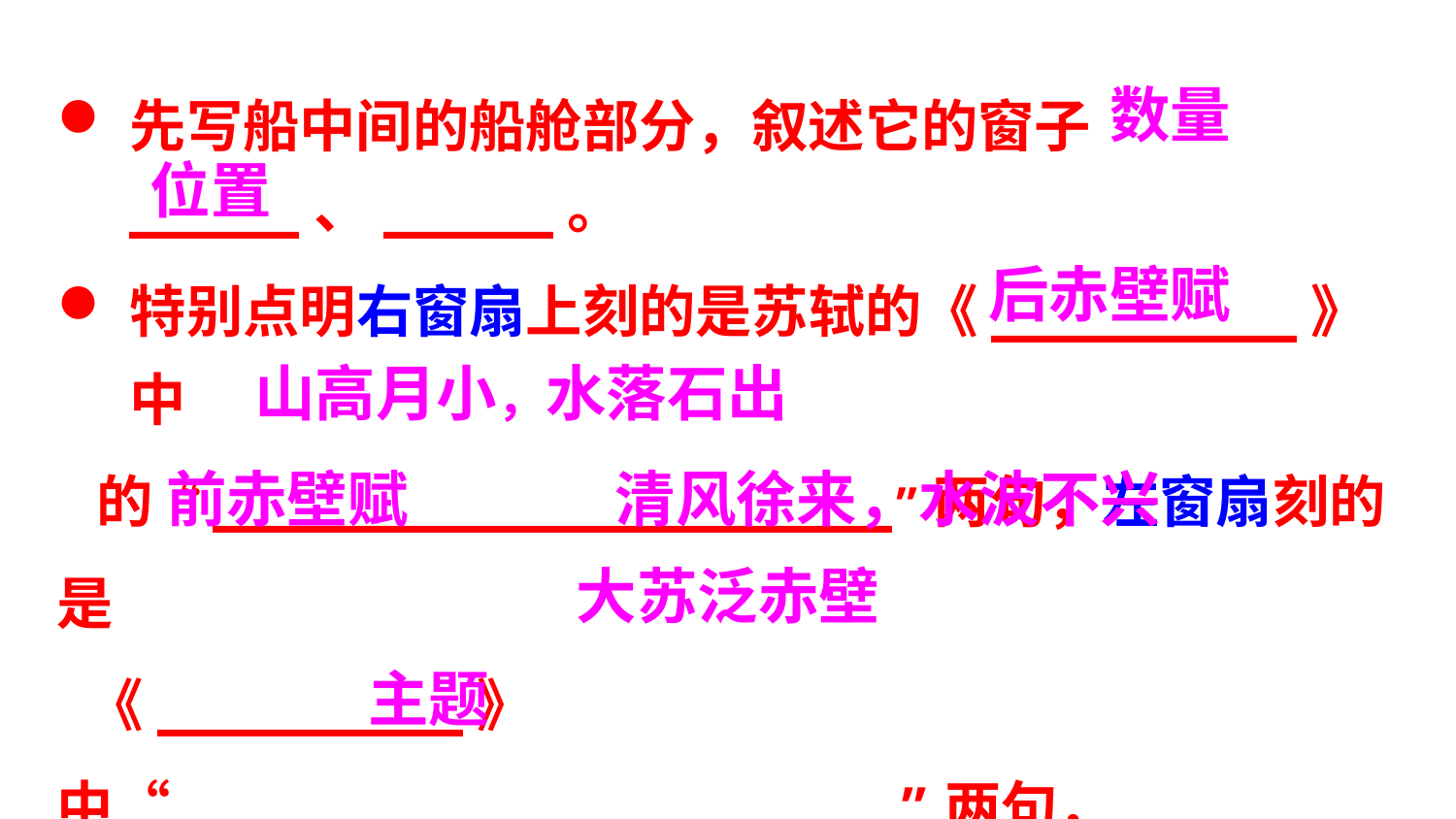

先写船中间的船舱部分，叙述它的窗子_____、_____。
数量
位置
特别点明右窗扇上刻的是苏轼的《_________》中
  的“____________________”两句，左窗扇刻的是
  《_________》中“_____________________”两句，
  和第一段末句的“____________”相照应，突出了
  雕刻品的______。
后赤壁赋
山高月小，水落石出
前赤壁赋
清风徐来，水波不兴
大苏泛赤壁
主题